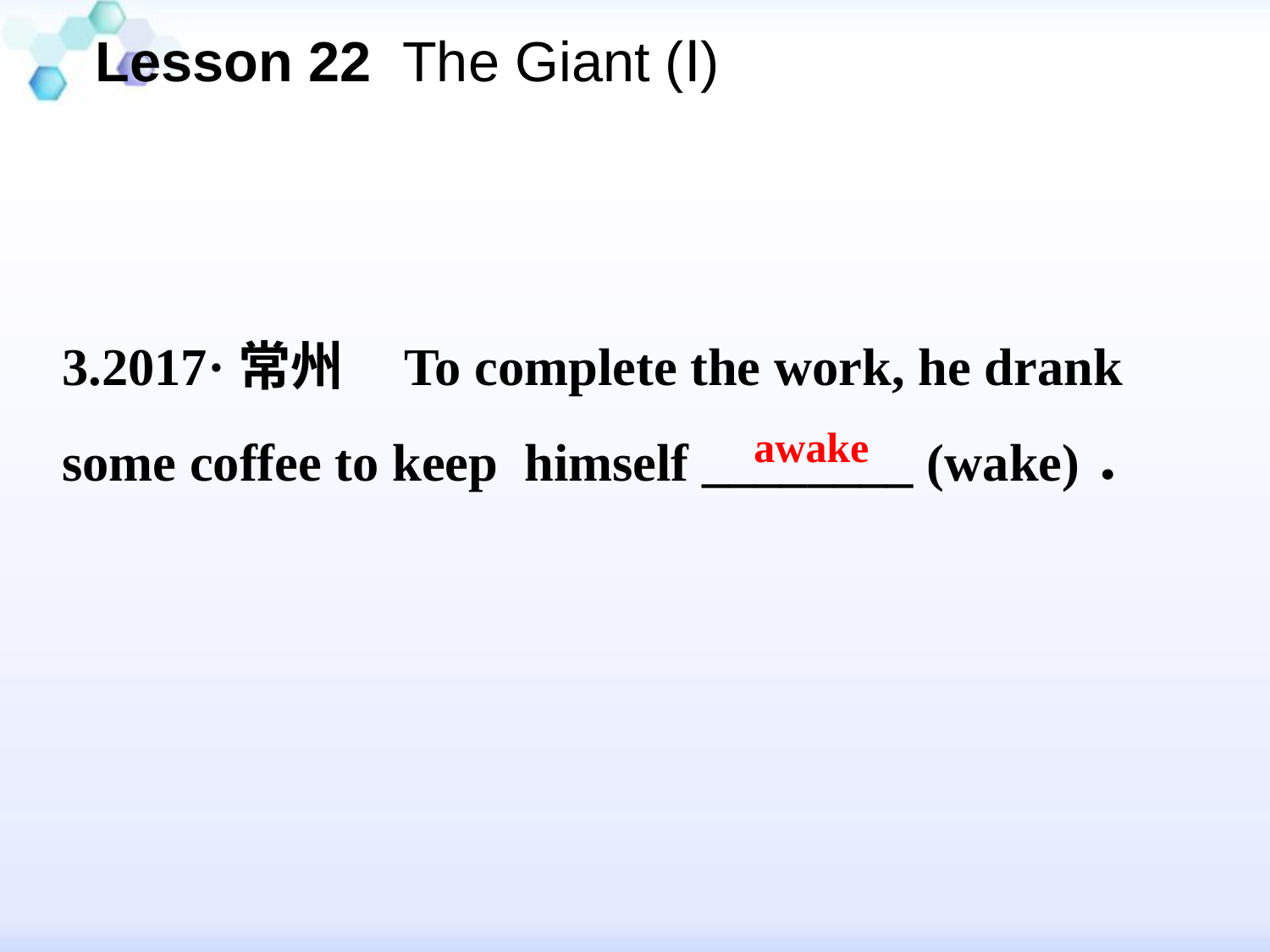

Lesson 22  The Giant (Ⅰ)
3.2017·常州    To complete the work, he drank some coffee to keep  himself ________ (wake)．
awake